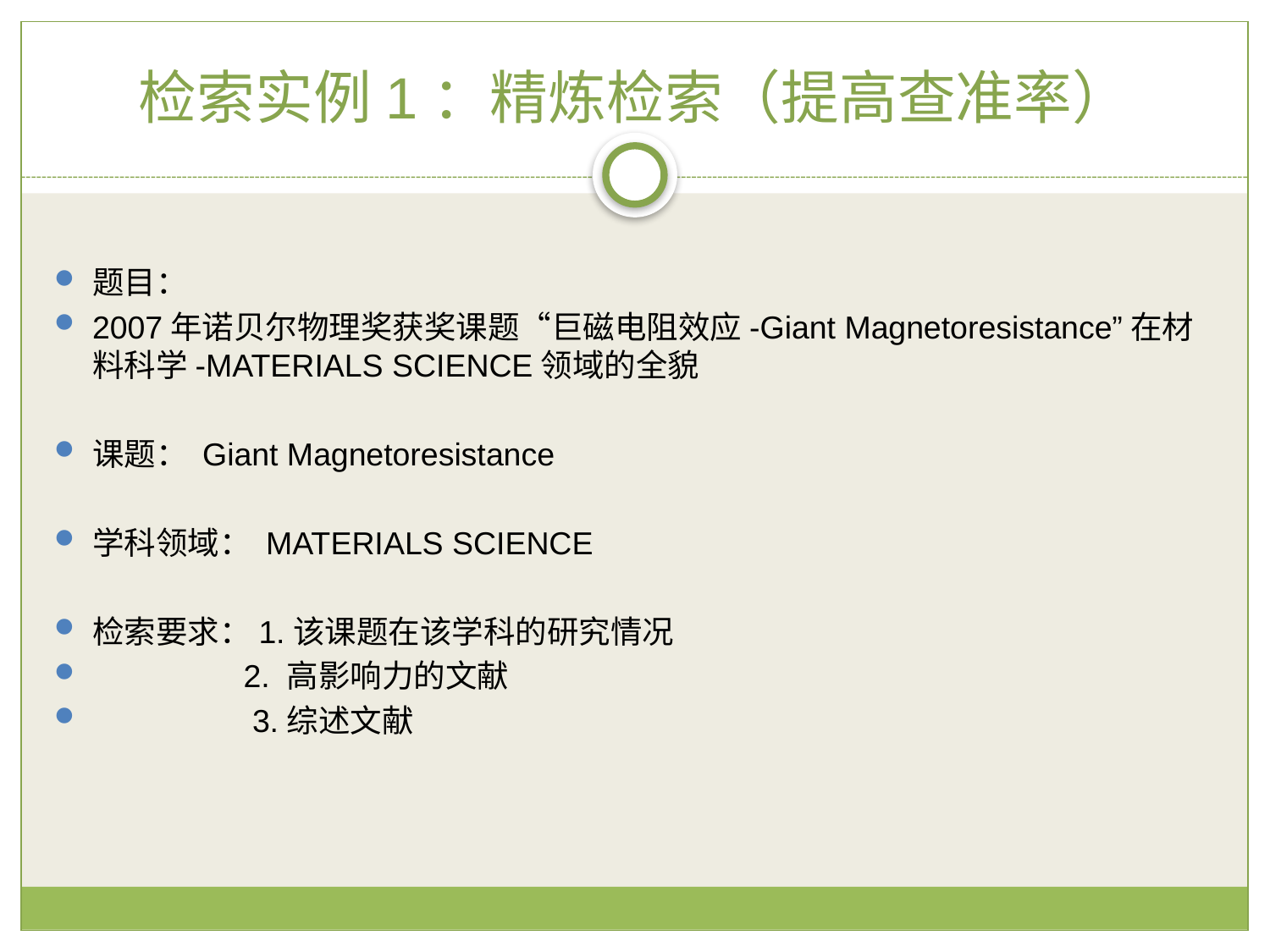

# 检索实例1：精炼检索（提高查准率）

题目：
2007年诺贝尔物理奖获奖课题“巨磁电阻效应-Giant Magnetoresistance”在材料科学-MATERIALS SCIENCE领域的全貌

课题： Giant Magnetoresistance

学科领域： MATERIALS SCIENCE

检索要求：1.该课题在该学科的研究情况
                 2. 高影响力的文献
                  3.综述文献